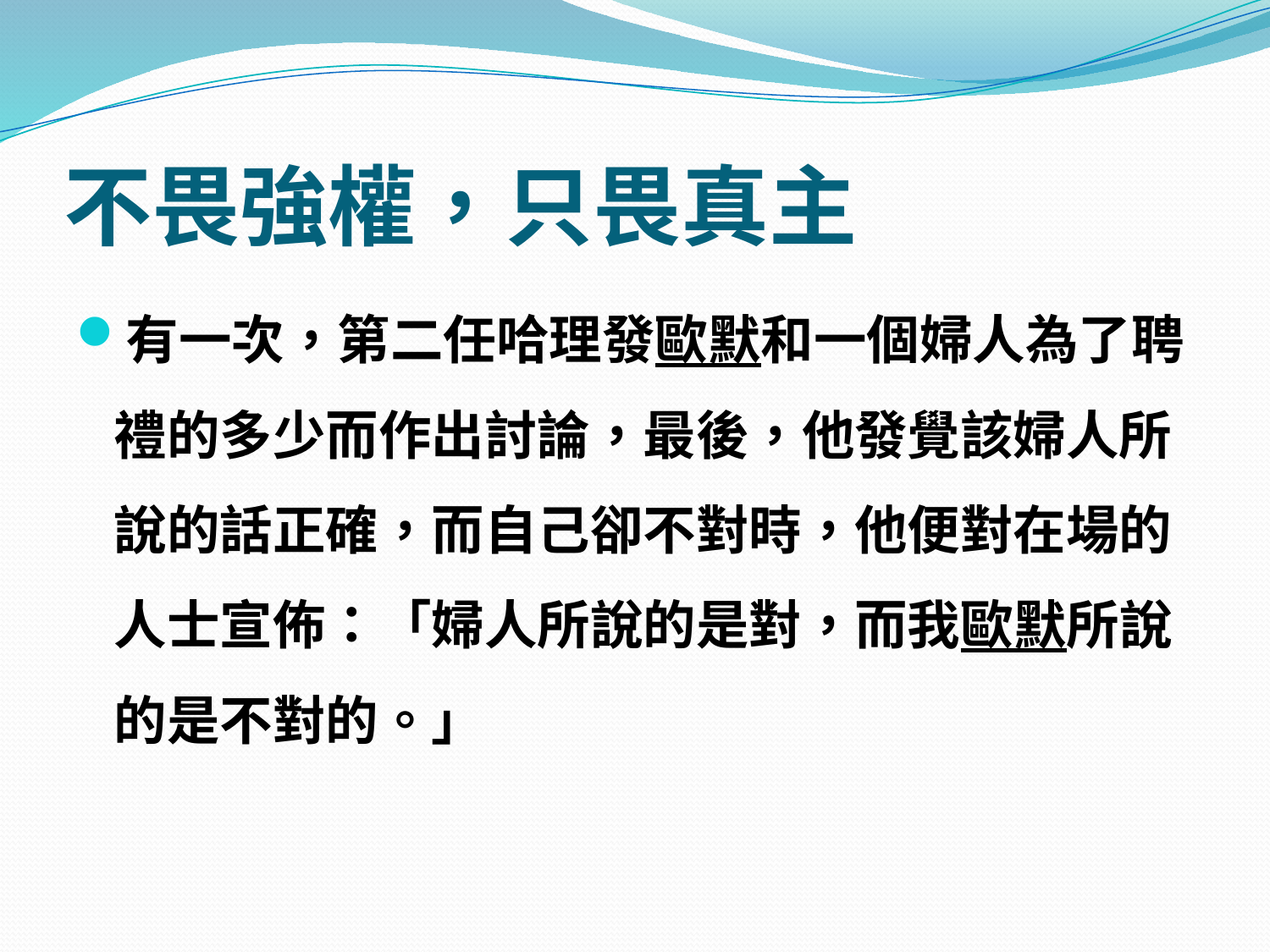

# 不畏強權，只畏真主
有一次，第二任哈理發歐默和一個婦人為了聘禮的多少而作出討論，最後，他發覺該婦人所說的話正確，而自己卻不對時，他便對在場的人士宣佈：「婦人所說的是對，而我歐默所說的是不對的。」